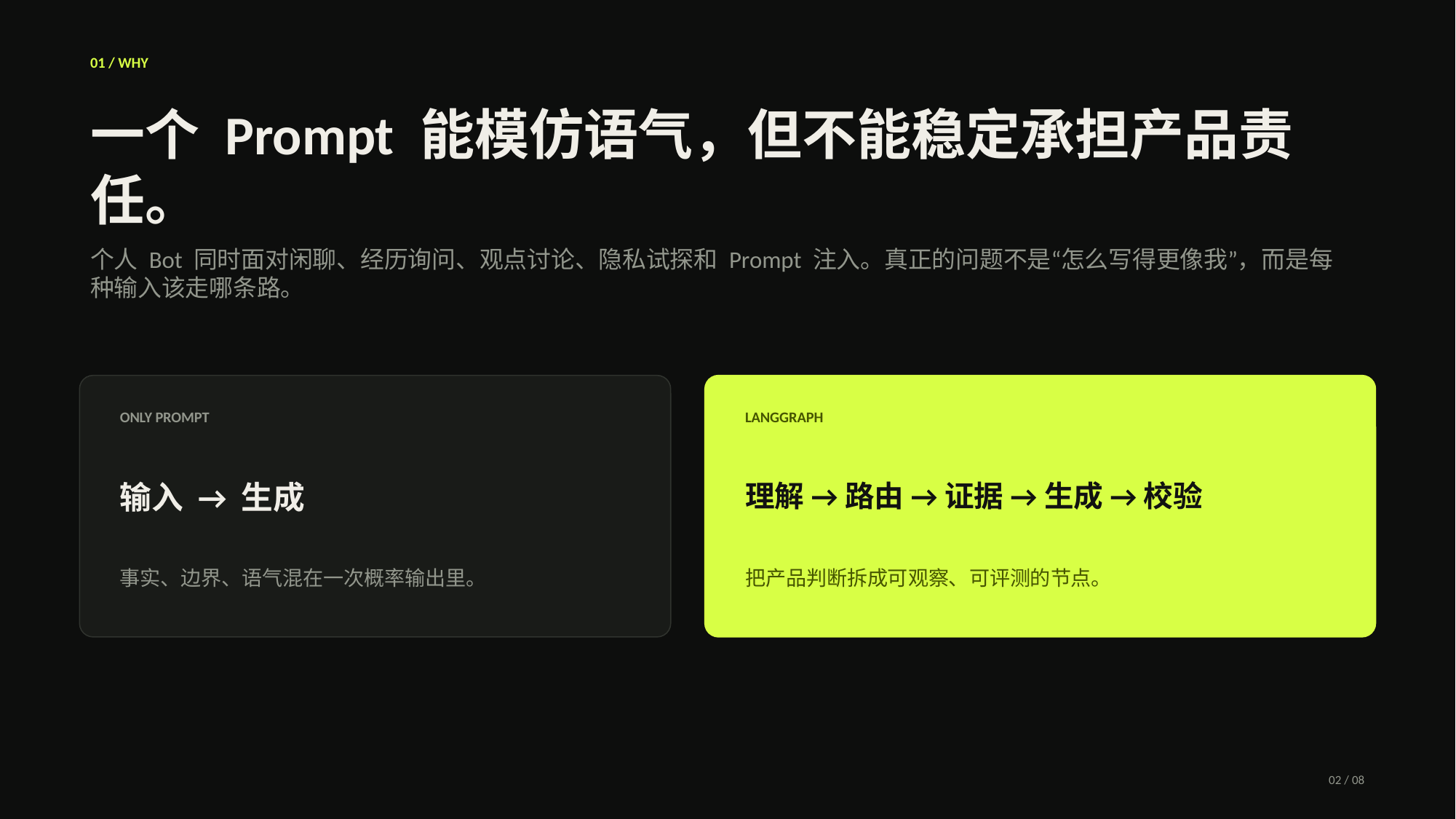

01 / WHY
一个 Prompt 能模仿语气，但不能稳定承担产品责任。
个人 Bot 同时面对闲聊、经历询问、观点讨论、隐私试探和 Prompt 注入。真正的问题不是“怎么写得更像我”，而是每种输入该走哪条路。

ONLY PROMPT
LANGGRAPH
输入  →  生成
理解 → 路由 → 证据 → 生成 → 校验
事实、边界、语气混在一次概率输出里。
把产品判断拆成可观察、可评测的节点。
02 / 08